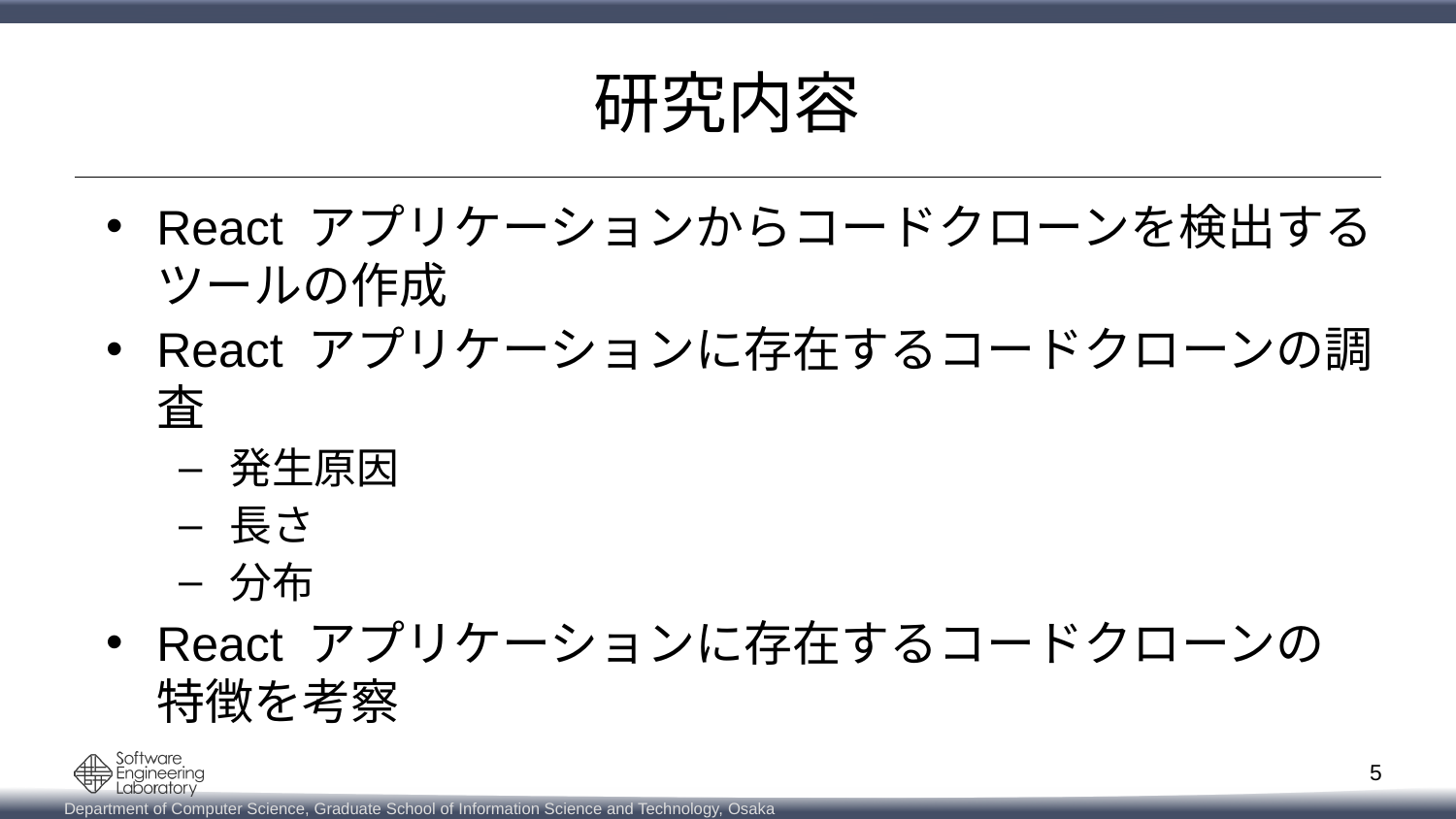

# 研究内容
React アプリケーションからコードクローンを検出する
ツールの作成
React アプリケーションに存在するコードクローンの調査
発生原因
長さ
分布
React アプリケーションに存在するコードクローンの
特徴を考察

5